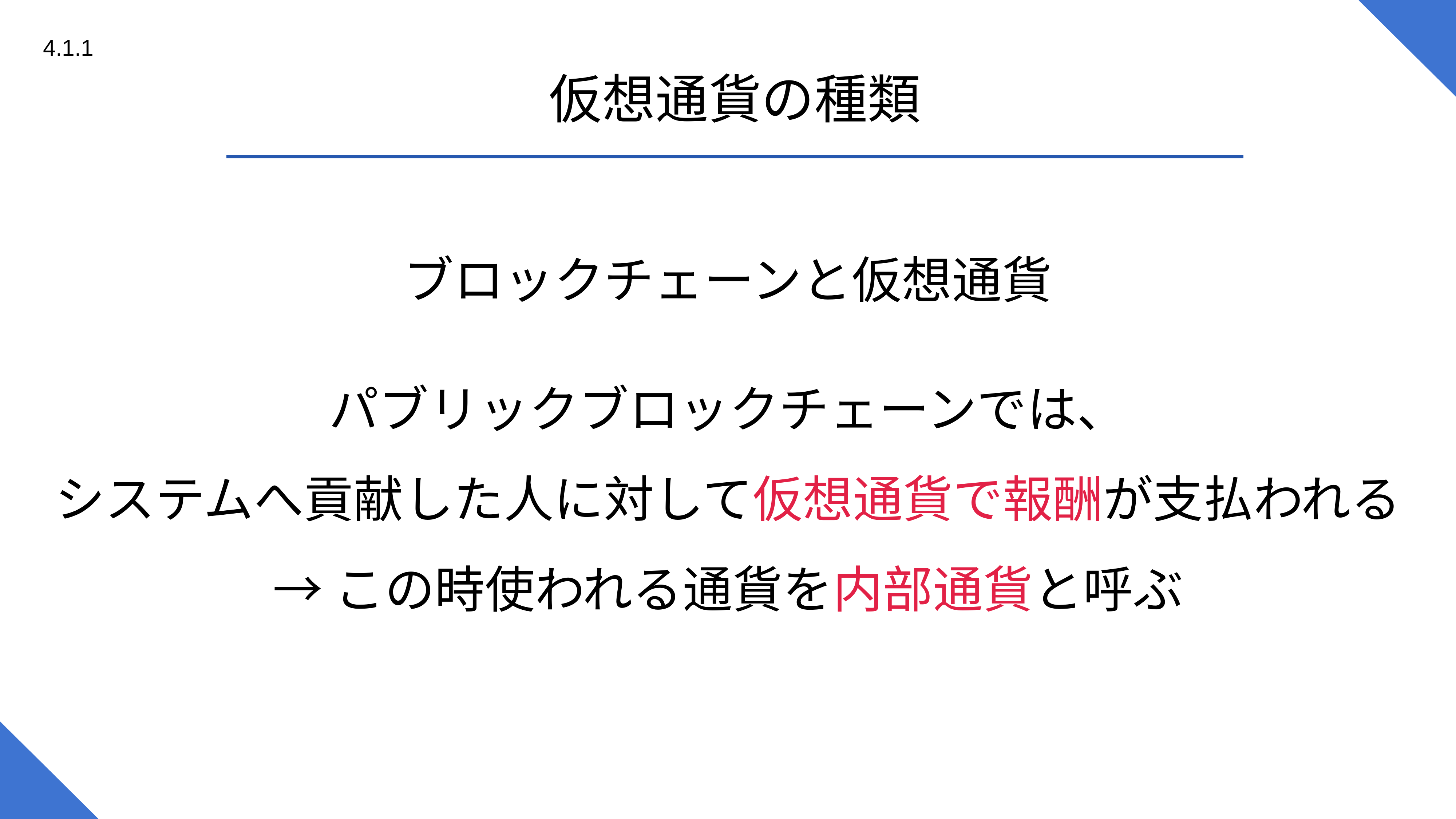

4.1.1
仮想通貨の種類
ブロックチェーンと仮想通貨
パブリックブロックチェーンでは、
システムへ貢献した人に対して仮想通貨で報酬が支払われる
→この時使われる通貨を内部通貨と呼ぶ
66